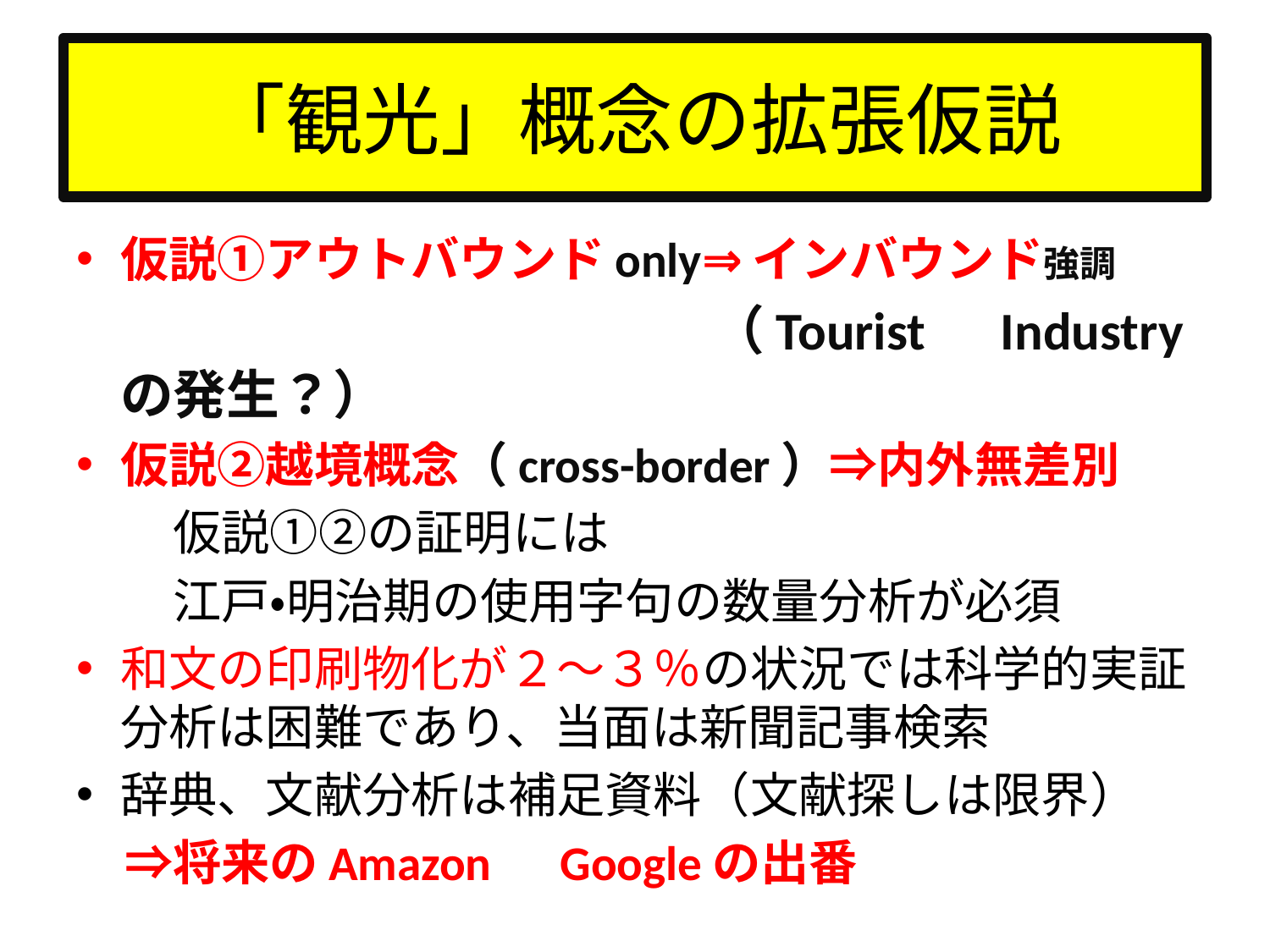

# 「観光」概念の拡張仮説
仮説①アウトバウンドonly⇒インバウンド強調
　　　　　　　　　　　　　　　　　（Tourist　Industryの発生？）
仮説②越境概念（cross-border）⇒内外無差別
　　仮説①②の証明には
　　江戸・明治期の使用字句の数量分析が必須
和文の印刷物化が２～３％の状況では科学的実証分析は困難であり、当面は新聞記事検索
辞典、文献分析は補足資料（文献探しは限界）
　⇒将来のAmazon　Googleの出番